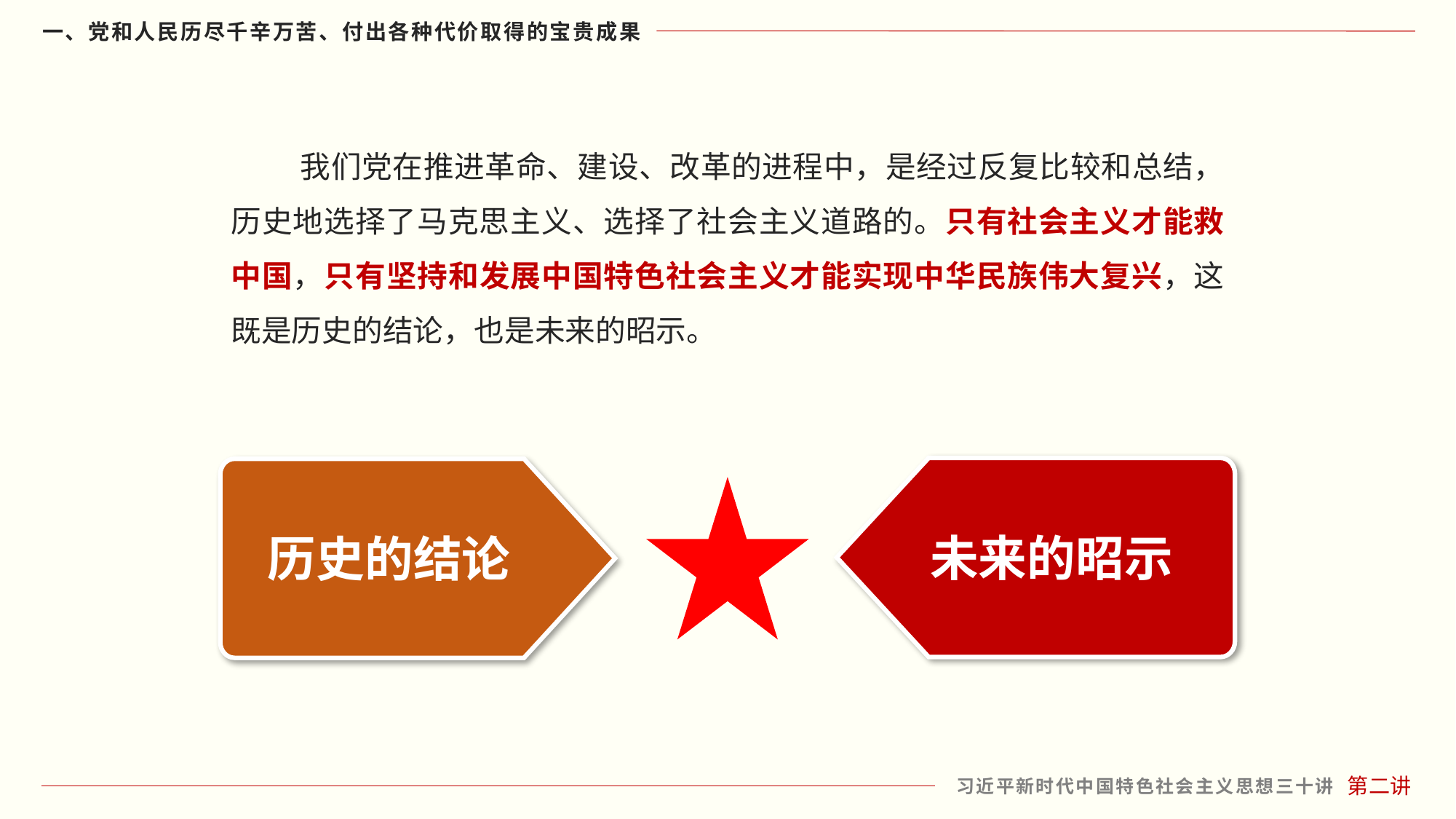

我们党在推进革命、建设、改革的进程中，是经过反复比较和总结，历史地选择了马克思主义、选择了社会主义道路的。只有社会主义才能救中国，只有坚持和发展中国特色社会主义才能实现中华民族伟大复兴，这既是历史的结论，也是未来的昭示。

未来的昭示

历史的结论